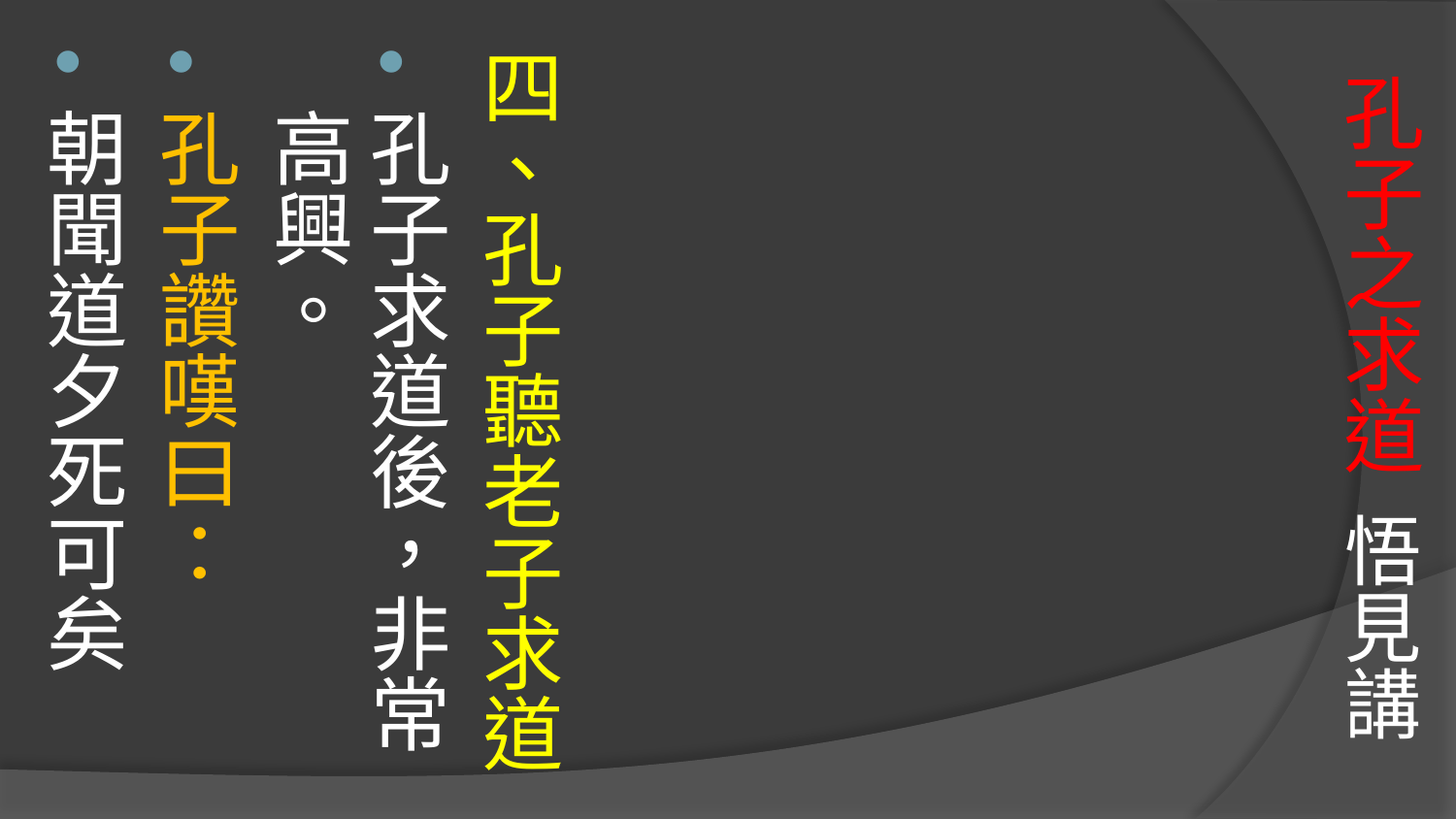

# 孔子之求道  悟見講
四、孔子聽老子求道
孔子求道後，非常高興。
孔子讚嘆曰：
朝聞道夕死可矣